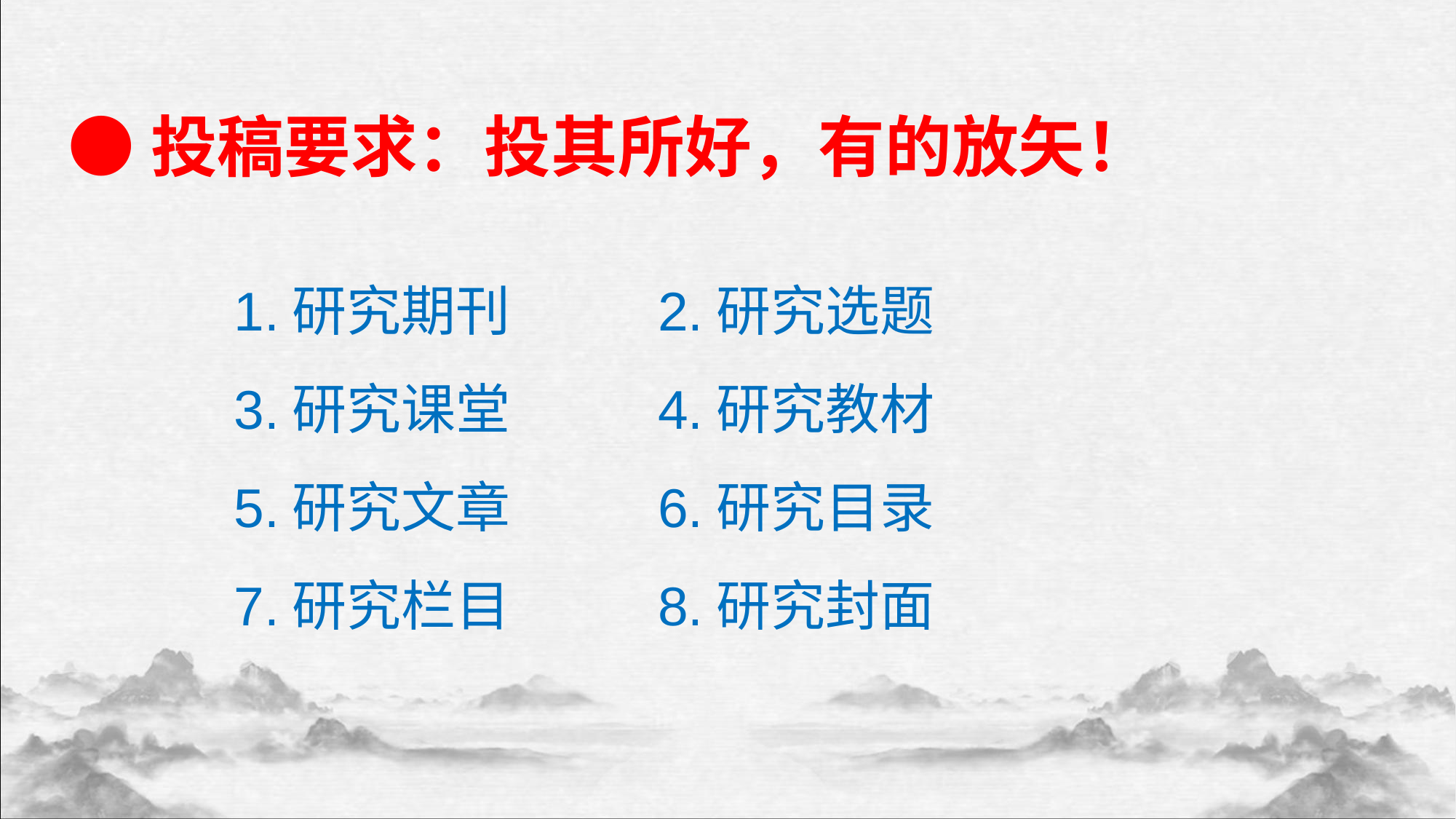

●投稿要求：投其所好，有的放矢！
1.研究期刊           2.研究选题
3.研究课堂           4.研究教材
5.研究文章           6.研究目录
7.研究栏目           8.研究封面